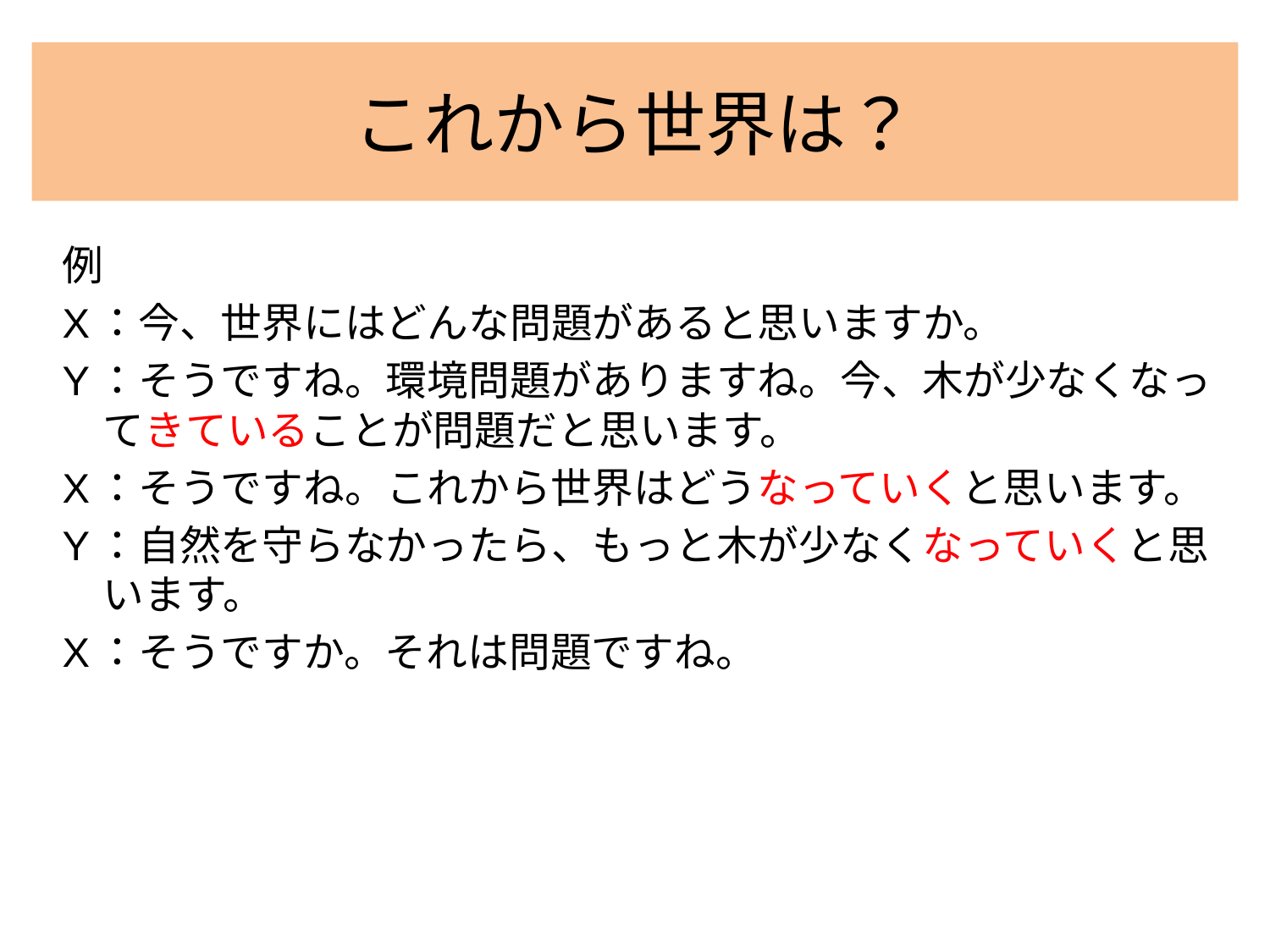

# これから世界は？
例
X：今、世界にはどんな問題があると思いますか。
Y：そうですね。環境問題がありますね。今、木が少なくなってきていることが問題だと思います。
X：そうですね。これから世界はどうなっていくと思います。
Y：自然を守らなかったら、もっと木が少なくなっていくと思います。
X：そうですか。それは問題ですね。